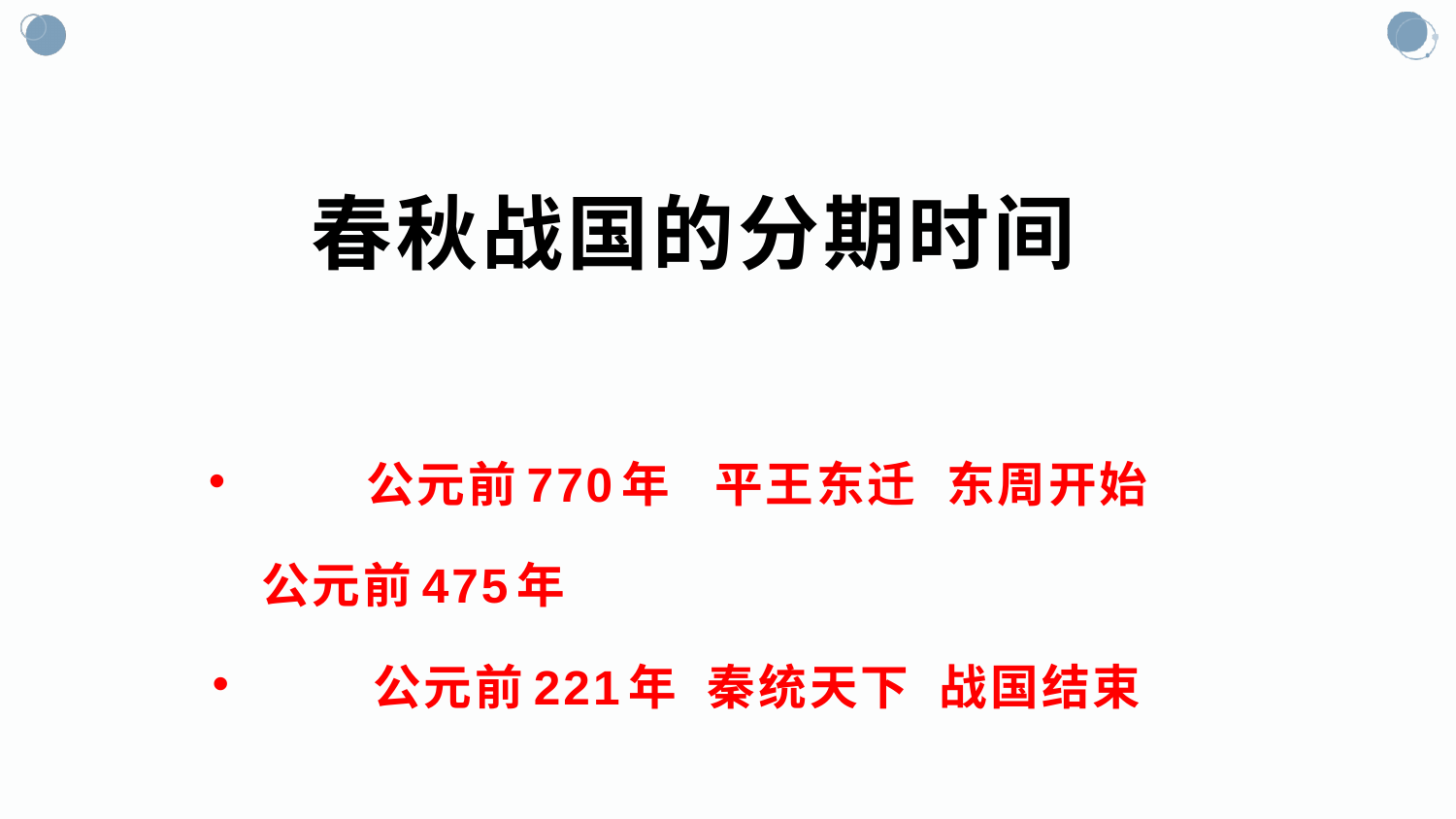

# 春秋战国的分期时间
 公元前770年   平王东迁  东周开始
           公元前475年
 公元前221年  秦统天下  战国结束